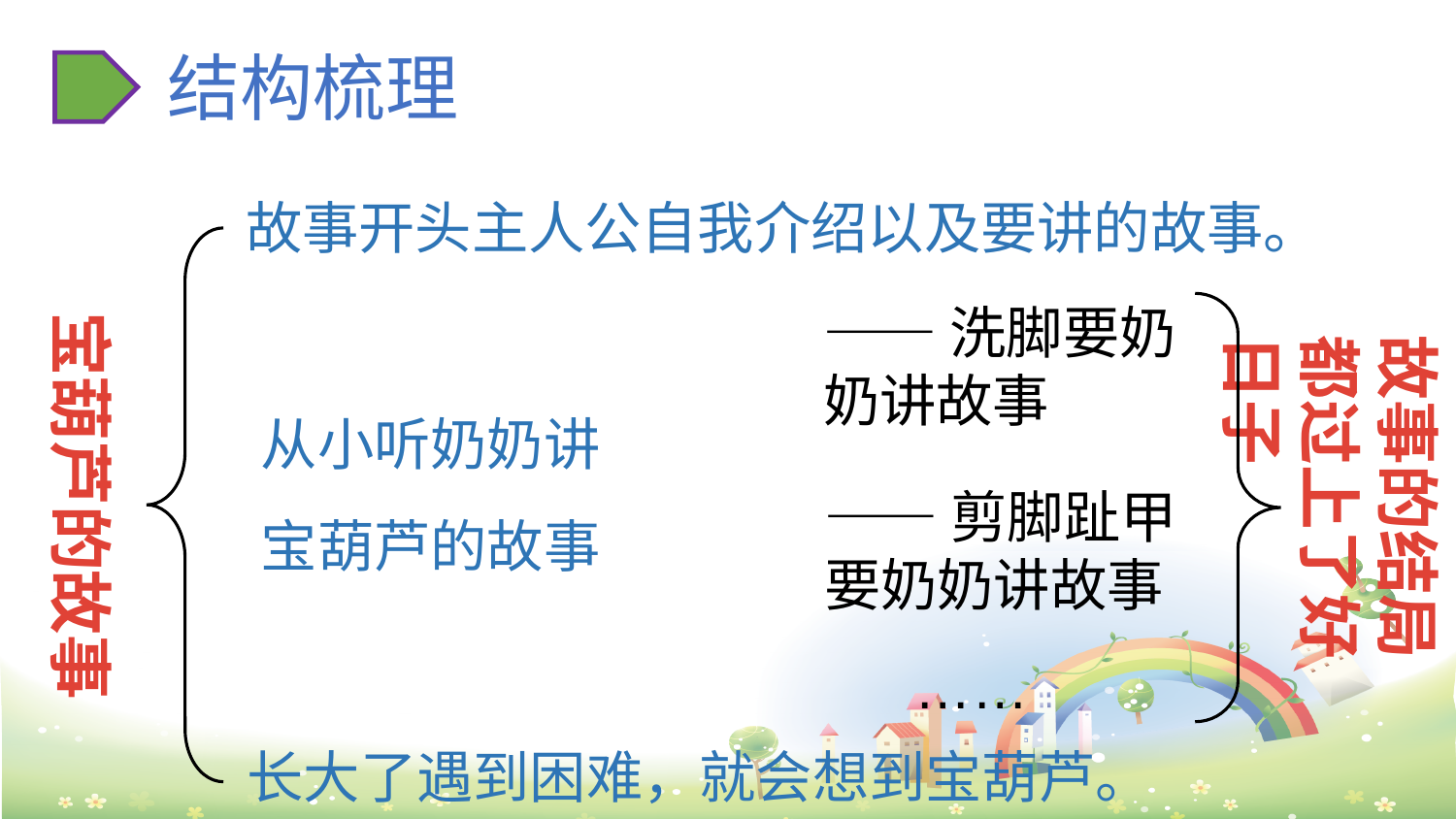

结构梳理

故事开头主人公自我介绍以及要讲的故事。

——洗脚要奶奶讲故事

宝葫芦的故事
故事的结局都过上了好日子
从小听奶奶讲宝葫芦的故事
——剪脚趾甲要奶奶讲故事
……
长大了遇到困难，就会想到宝葫芦。